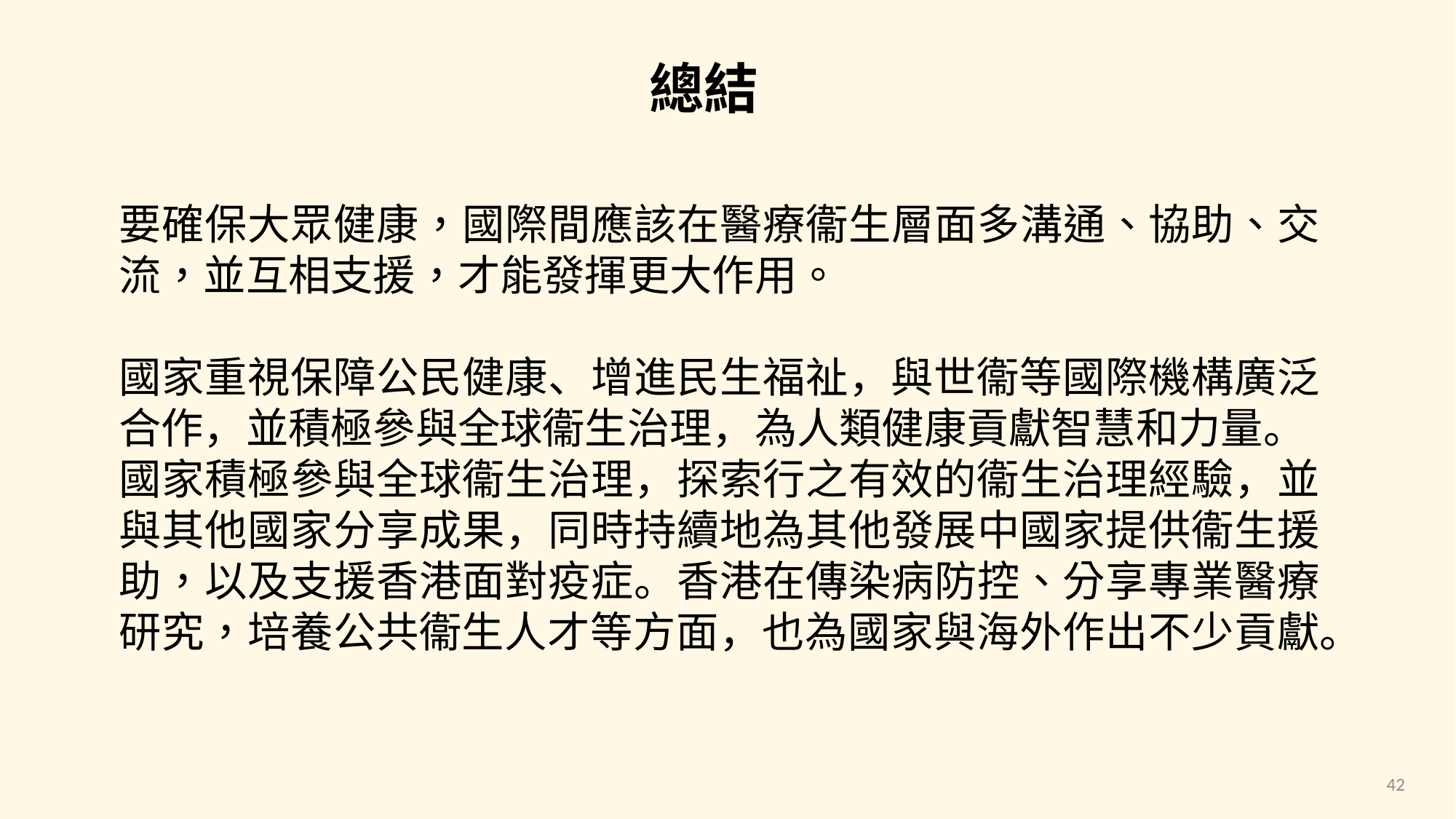

總結
要確保大眾健康，國際間應該在醫療衞生層面多溝通、協助、交流，並互相支援，才能發揮更大作用。

國家重視保障公民健康、增進民生福祉，與世衞等國際機構廣泛合作，並積極參與全球衞生治理，為人類健康貢獻智慧和力量。
國家積極參與全球衞生治理，探索行之有效的衞生治理經驗，並與其他國家分享成果，同時持續地為其他發展中國家提供衞生援助，以及支援香港面對疫症。香港在傳染病防控、分享專業醫療研究，培養公共衞生人才等方面，也為國家與海外作出不少貢獻。
42